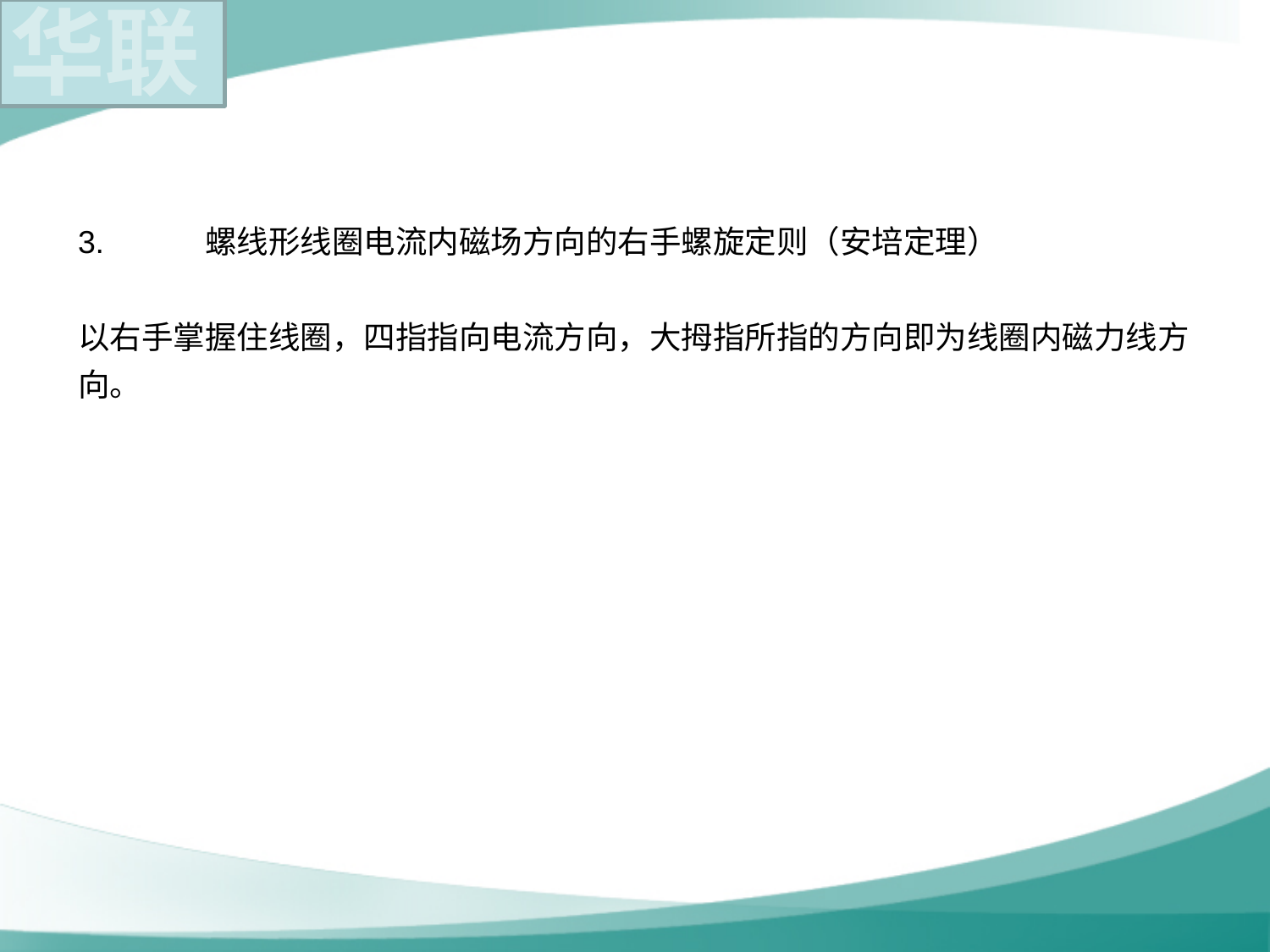

3.	螺线形线圈电流内磁场方向的右手螺旋定则（安培定理）

以右手掌握住线圈，四指指向电流方向，大拇指所指的方向即为线圈内磁力线方向。